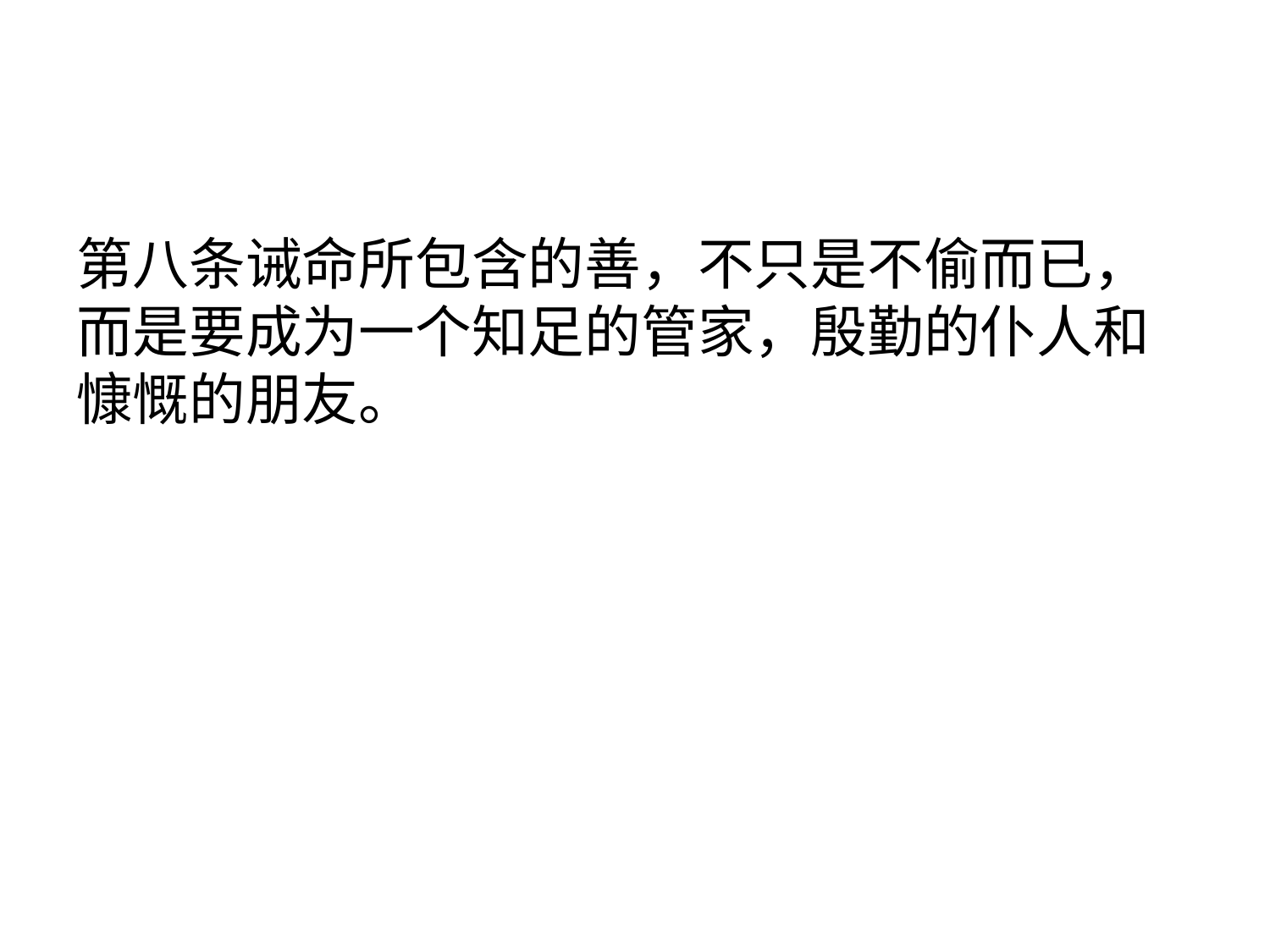

#
第八条诫命所包含的善，不只是不偷而已，而是要成为一个知足的管家，殷勤的仆人和慷慨的朋友。